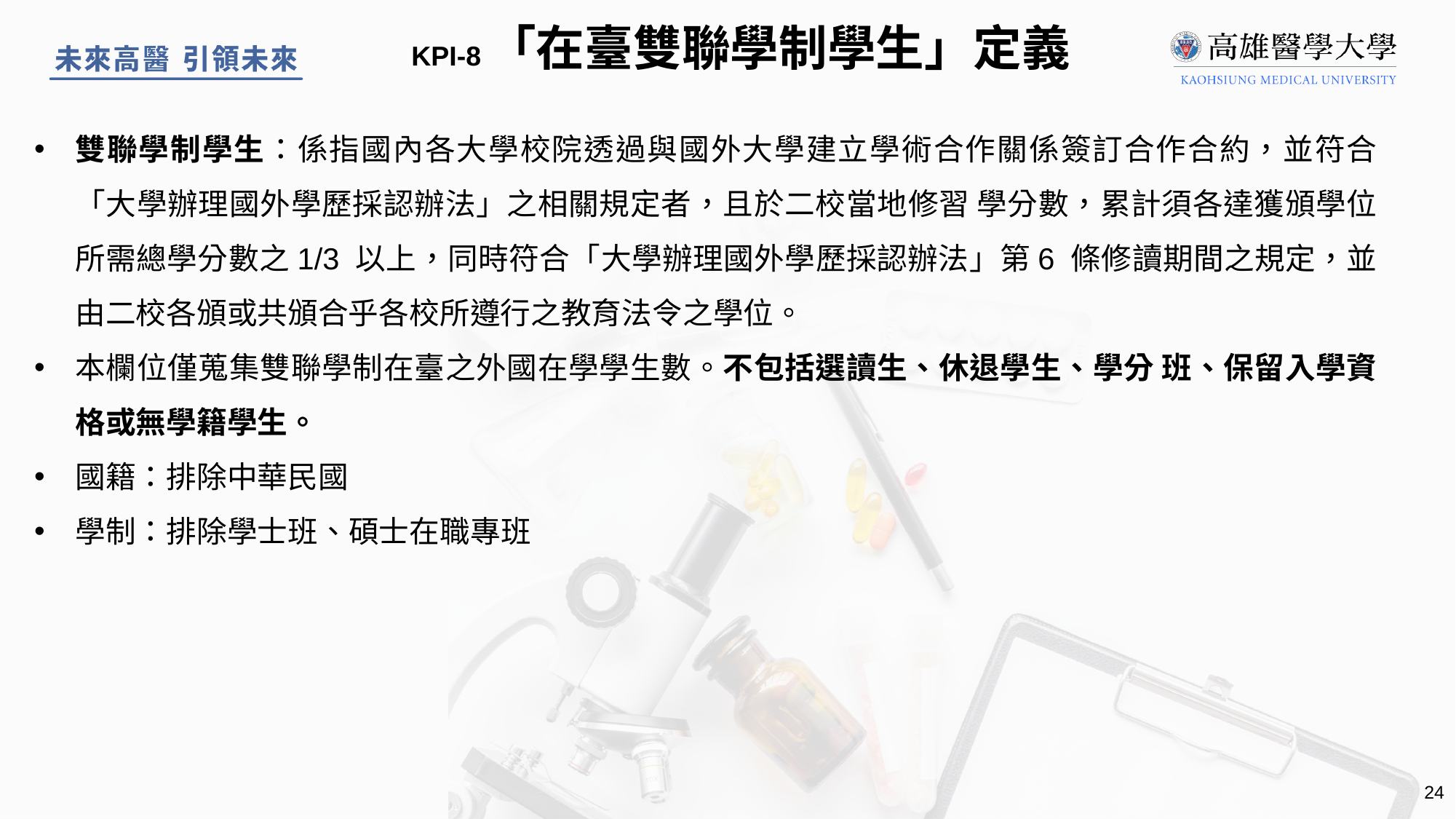

KPI-8「在臺雙聯學制學生」定義
雙聯學制學生：係指國內各大學校院透過與國外大學建立學術合作關係簽訂合作合約，並符合「大學辦理國外學歷採認辦法」之相關規定者，且於二校當地修習 學分數，累計須各達獲頒學位所需總學分數之1/3 以上，同時符合「大學辦理國外學歷採認辦法」第6 條修讀期間之規定，並由二校各頒或共頒合乎各校所遵行之教育法令之學位。
本欄位僅蒐集雙聯學制在臺之外國在學學生數。不包括選讀生、休退學生、學分 班、保留入學資格或無學籍學生。
國籍：排除中華民國
學制：排除學士班、碩士在職專班
24